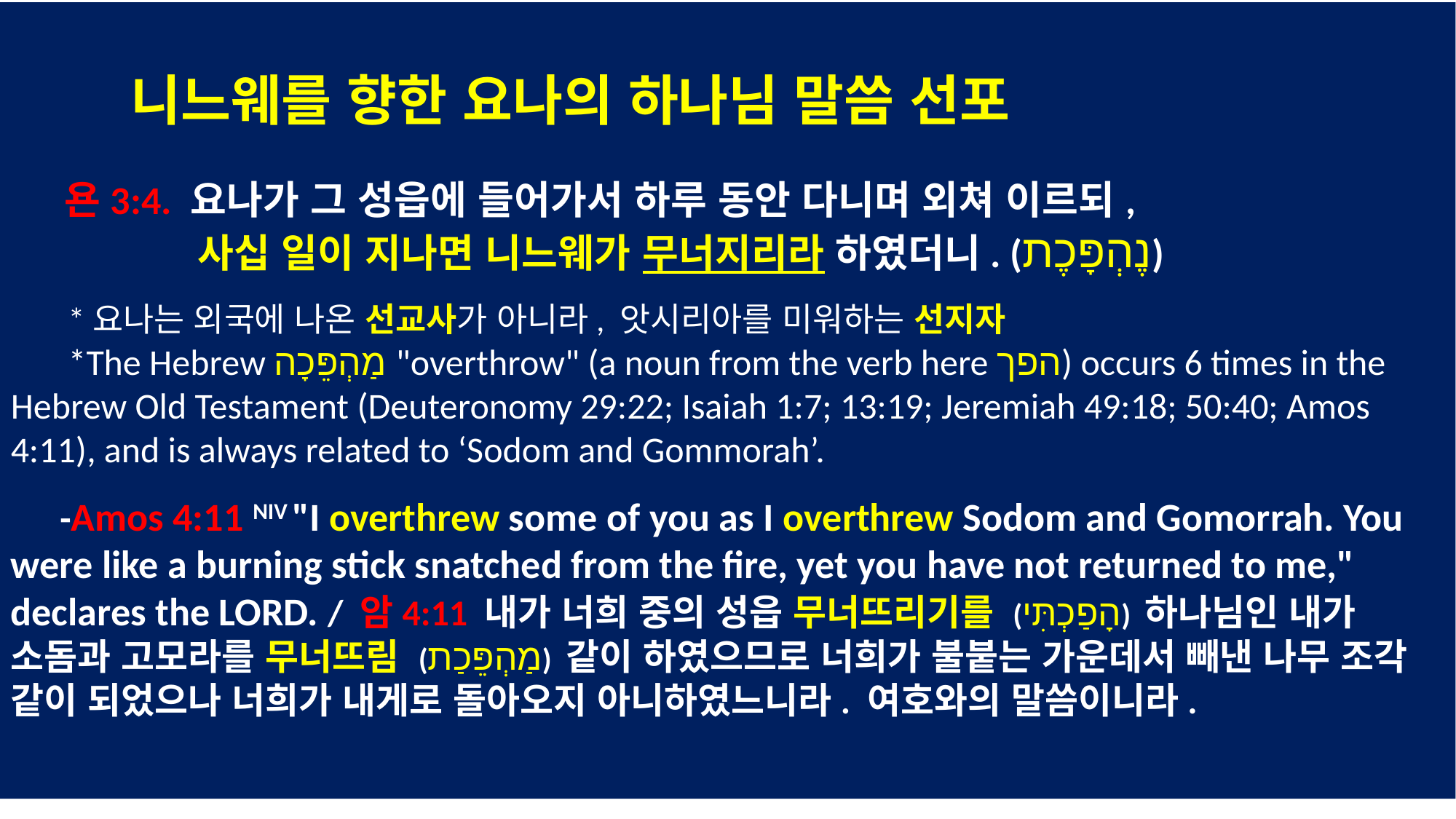

니느웨를 향한 요나의 하나님 말씀 선포

    욘3:4. 요나가 그 성읍에 들어가서 하루 동안 다니며 외쳐 이르되,
                사십 일이 지나면 니느웨가 무너지리라 하였더니. (נֶהְפָּכֶת)

       *요나는 외국에 나온 선교사가 아니라, 앗시리아를 미워하는 선지자
       *The Hebrew מַהְפֵּכָה "overthrow" (a noun from the verb here הפך) occurs 6 times in the Hebrew Old Testament (Deuteronomy 29:22; Isaiah 1:7; 13:19; Jeremiah 49:18; 50:40; Amos 4:11), and is always related to ‘Sodom and Gommorah’.

      -Amos 4:11 NIV "I overthrew some of you as I overthrew Sodom and Gomorrah. You were like a burning stick snatched from the fire, yet you have not returned to me," declares the LORD. / 암4:11 내가 너희 중의 성읍 무너뜨리기를 (הָפַכְתִּי) 하나님인 내가 소돔과 고모라를 무너뜨림 (מַהְפֵּכַת) 같이 하였으므로 너희가 불붙는 가운데서 빼낸 나무 조각 같이 되었으나 너희가 내게로 돌아오지 아니하였느니라. 여호와의 말씀이니라.